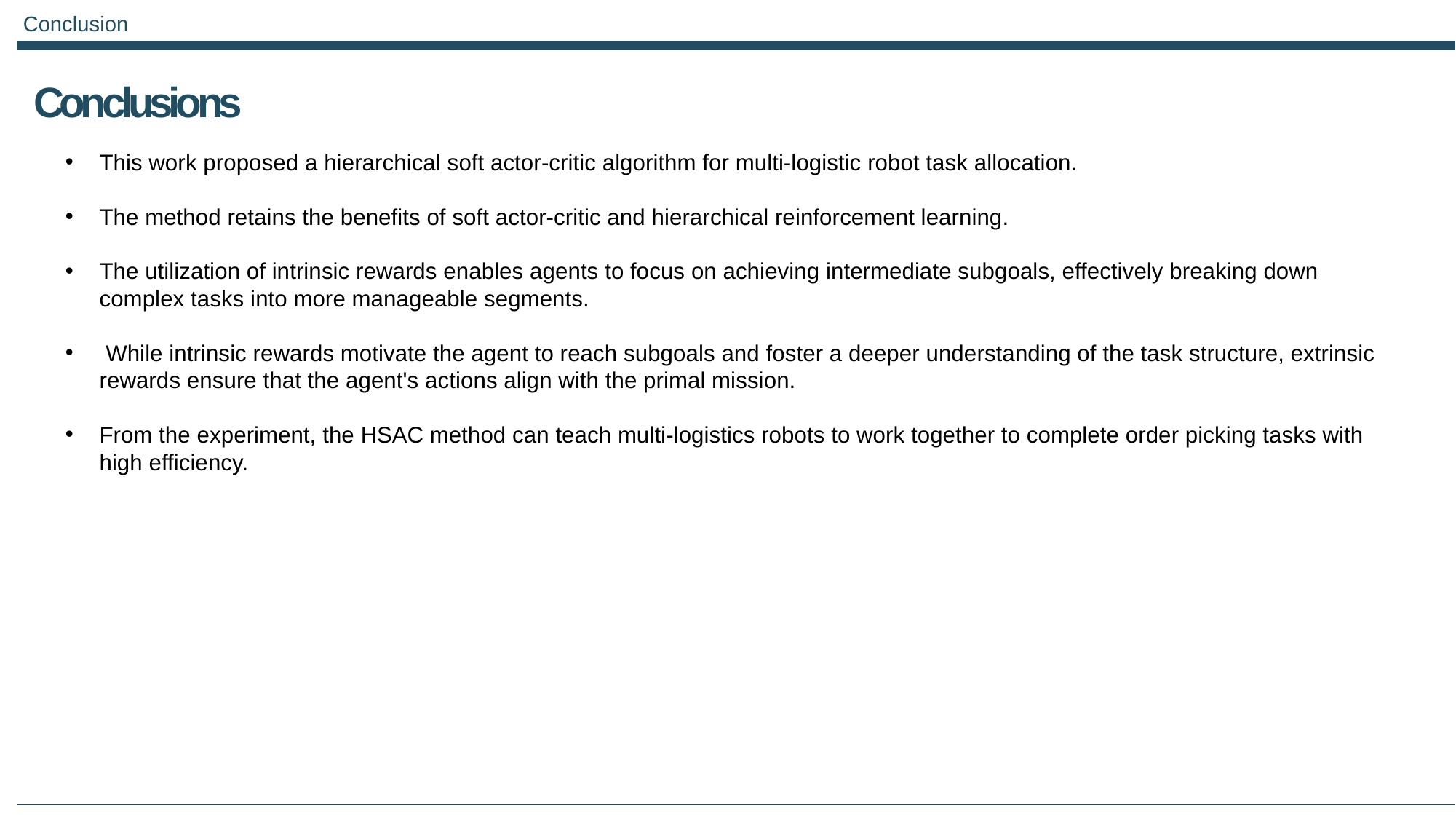

Conclusion
Conclusions
This work proposed a hierarchical soft actor-critic algorithm for multi-logistic robot task allocation.

The method retains the benefits of soft actor-critic and hierarchical reinforcement learning.

The utilization of intrinsic rewards enables agents to focus on achieving intermediate subgoals, effectively breaking down complex tasks into more manageable segments.

 While intrinsic rewards motivate the agent to reach subgoals and foster a deeper understanding of the task structure, extrinsic rewards ensure that the agent's actions align with the primal mission.

From the experiment, the HSAC method can teach multi-logistics robots to work together to complete order picking tasks with high efficiency.

이미지
이미지
이미지

19